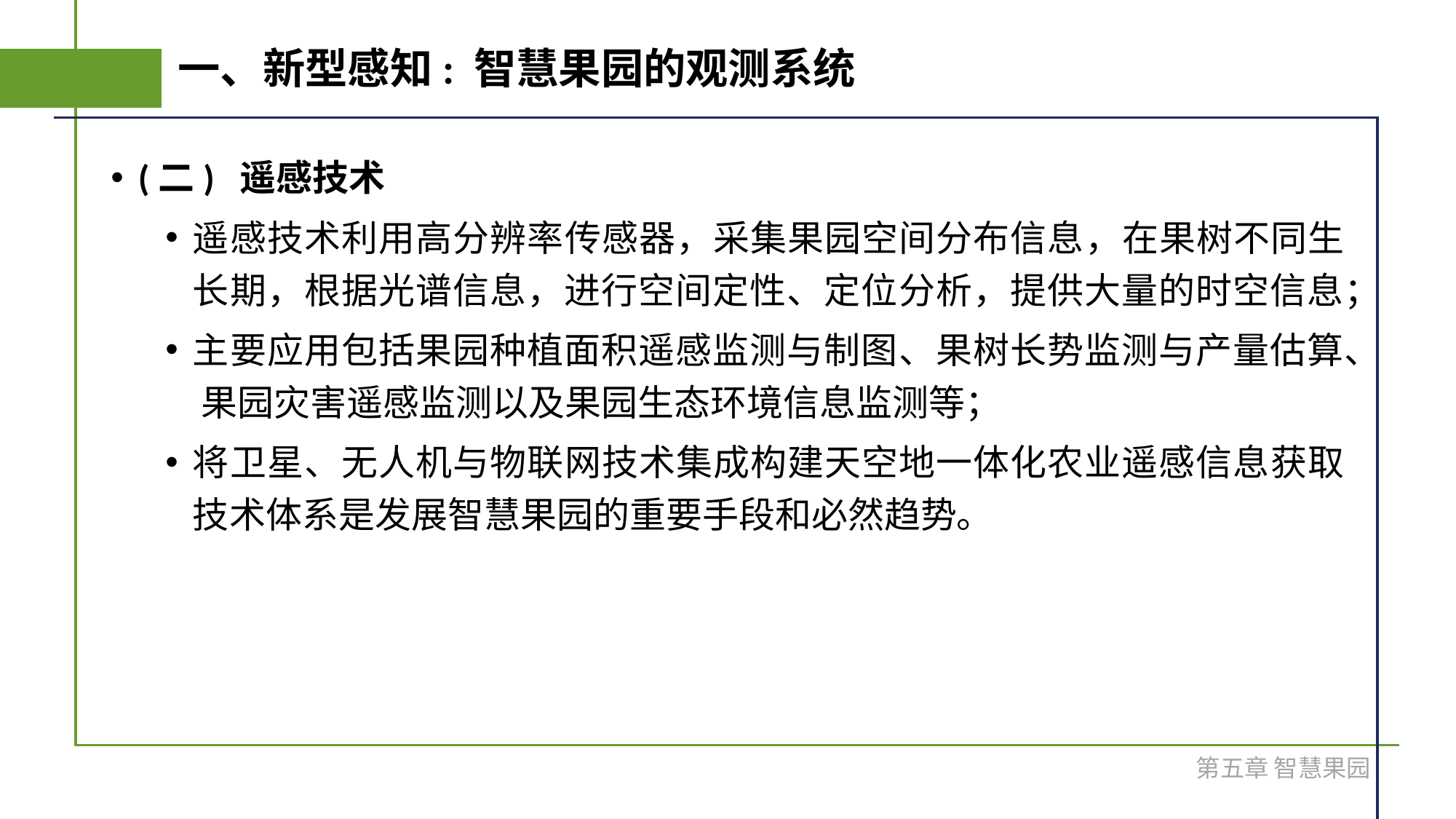

# 一、新型感知: 智慧果园的观测系统
(二)  遥感技术
遥感技术利用高分辨率传感器，采集果园空间分布信息，在果树不同生长期，根据光谱信息，进行空间定性、定位分析，提供大量的时空信息；
主要应用包括果园种植面积遥感监测与制图、果树长势监测与产量估算、 果园灾害遥感监测以及果园生态环境信息监测等；
将卫星、无人机与物联网技术集成构建天空地一体化农业遥感信息获取技术体系是发展智慧果园的重要手段和必然趋势。

第五章 智慧果园